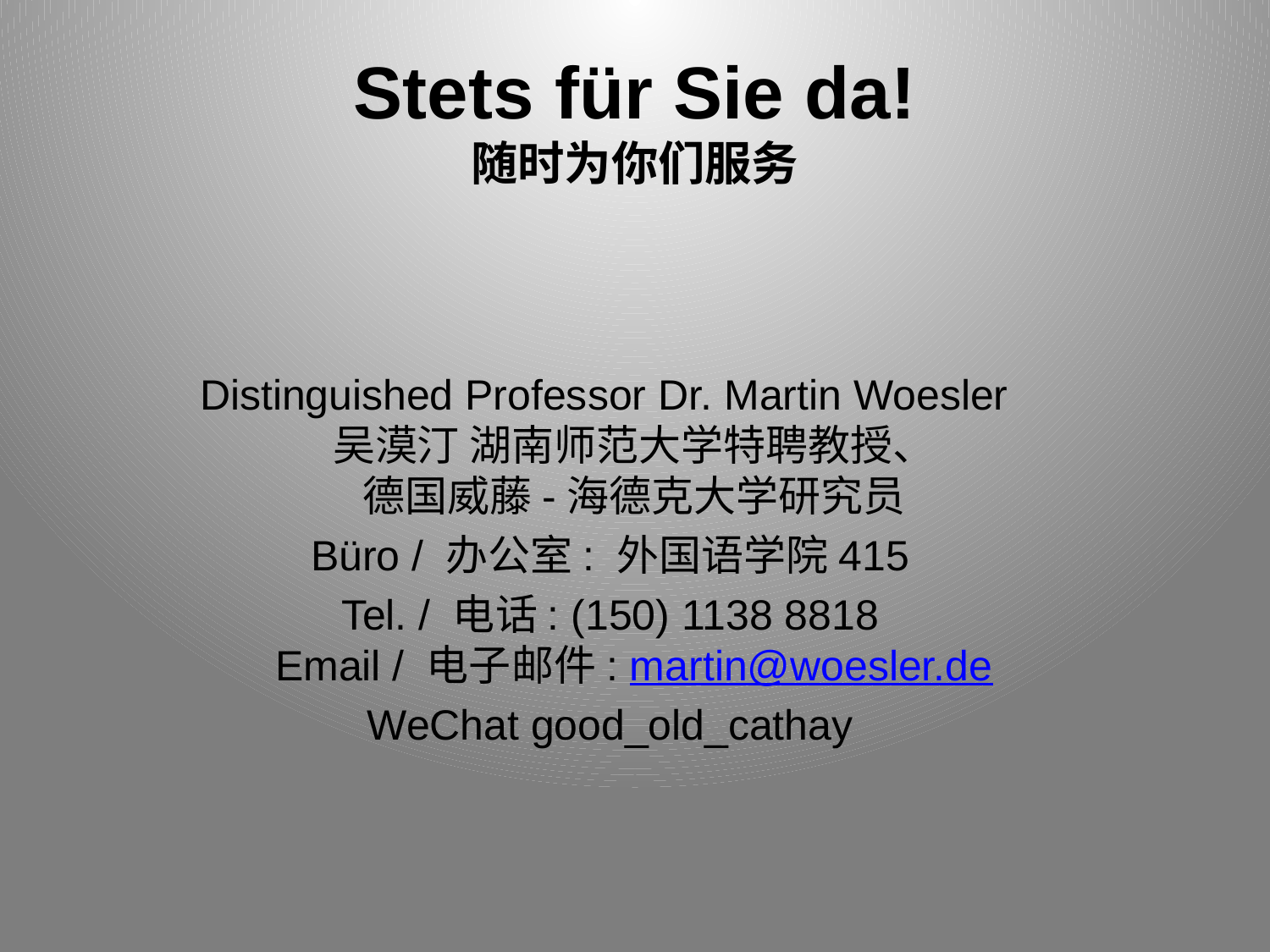

# Stets für Sie da! 随时为你们服务
Distinguished Professor Dr. Martin Woesler
吴漠汀 湖南师范大学特聘教授、
德国威藤-海德克大学研究员
Büro / 办公室: 外国语学院415
Tel. / 电话: (150) 1138 8818
Email / 电子邮件: martin@woesler.de
WeChat good_old_cathay